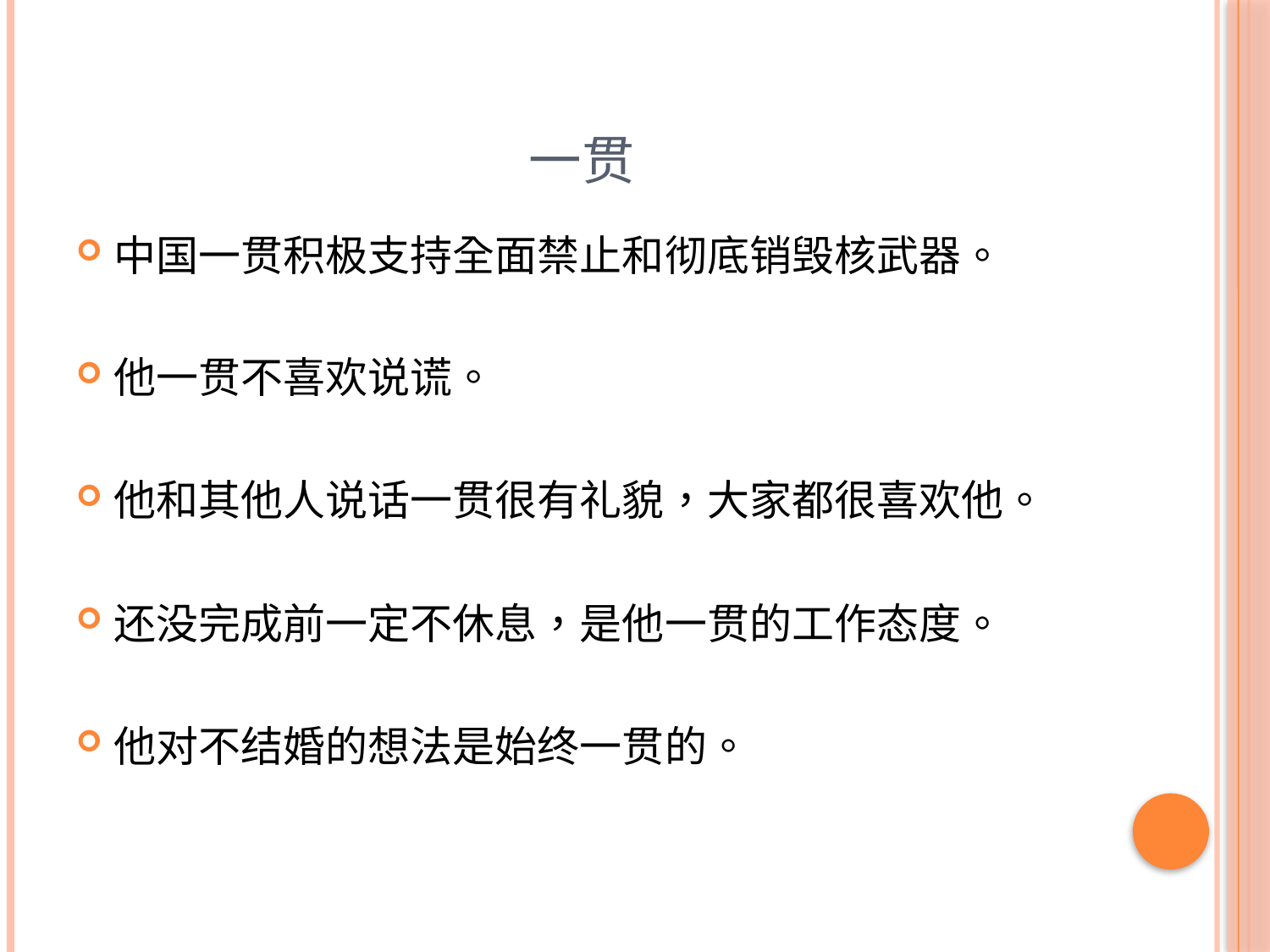

# 一贯
中国一贯积极支持全面禁止和彻底销毁核武器。

他一贯不喜欢说谎。

他和其他人说话一贯很有礼貌，大家都很喜欢他。

还没完成前一定不休息，是他一贯的工作态度。

他对不结婚的想法是始终一贯的。